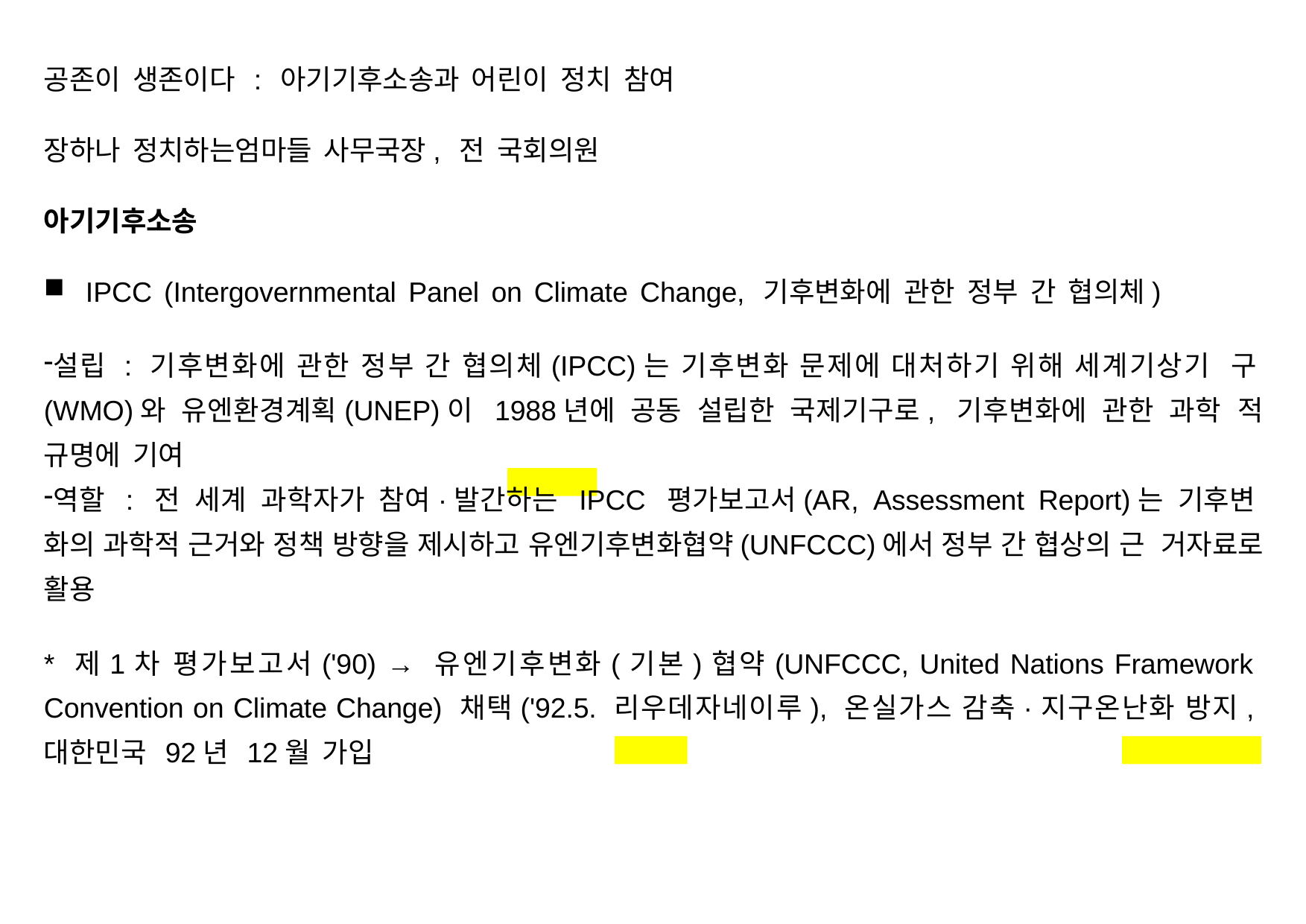

공존이 생존이다 : 아기기후소송과 어린이 정치 참여

장하나 정치하는엄마들 사무국장, 전 국회의원

아기기후소송

IPCC (Intergovernmental Panel on Climate Change, 기후변화에 관한 정부 간 협의체)

설립 : 기후변화에 관한 정부 간 협의체(IPCC)는 기후변화 문제에 대처하기 위해 세계기상기  구(WMO)와 유엔환경계획(UNEP)이 1988년에 공동 설립한 국제기구로, 기후변화에 관한 과학  적 규명에 기여
역할 : 전 세계 과학자가 참여·발간하는 IPCC 평가보고서(AR, Assessment Report)는 기후변  화의 과학적 근거와 정책 방향을 제시하고 유엔기후변화협약(UNFCCC)에서 정부 간 협상의 근  거자료로 활용

* 제1차 평가보고서('90) → 유엔기후변화(기본)협약(UNFCCC, United Nations Framework  Convention on Climate Change) 채택('92.5. 리우데자네이루), 온실가스 감축·지구온난화 방지,  대한민국 92년 12월 가입